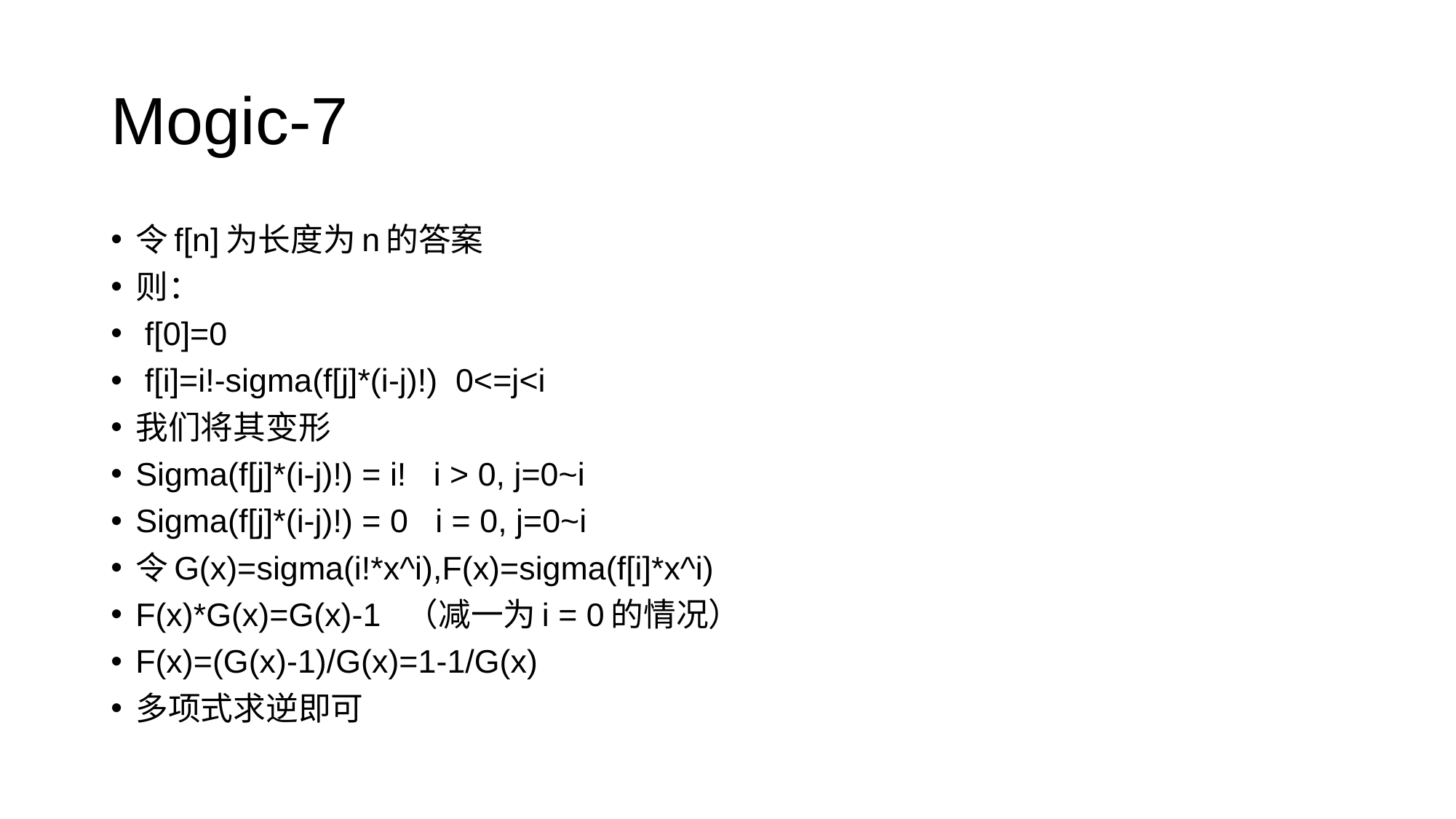

# Mogic-7
令f[n]为长度为n的答案
则：
 f[0]=0
 f[i]=i!-sigma(f[j]*(i-j)!)  0<=j<i
我们将其变形
Sigma(f[j]*(i-j)!) = i!   i > 0, j=0~i
Sigma(f[j]*(i-j)!) = 0   i = 0, j=0~i
令G(x)=sigma(i!*x^i),F(x)=sigma(f[i]*x^i)
F(x)*G(x)=G(x)-1  （减一为i = 0的情况）
F(x)=(G(x)-1)/G(x)=1-1/G(x)
多项式求逆即可